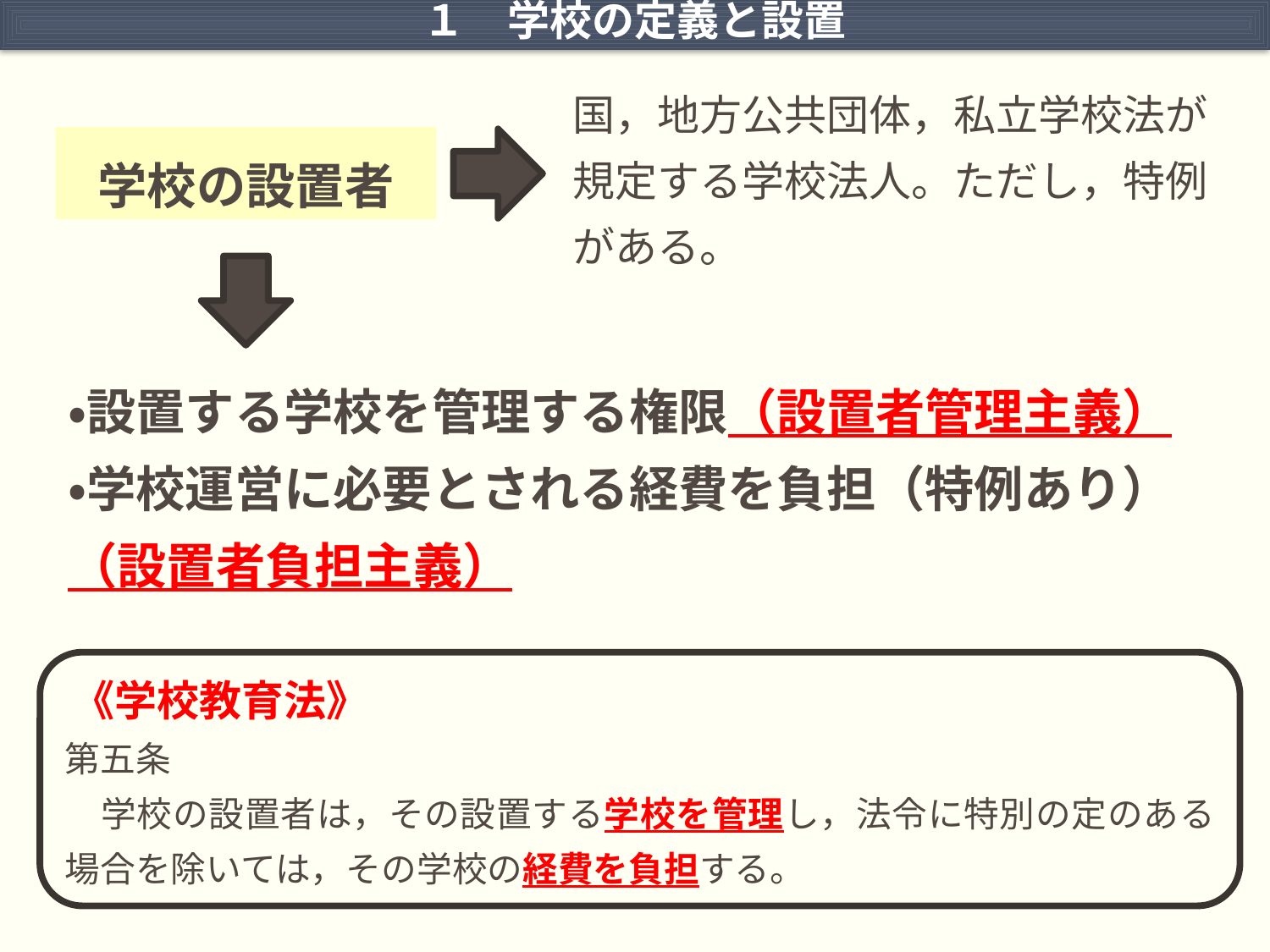

１　学校の定義と設置
国，地方公共団体，私立学校法が規定する学校法人。ただし，特例がある。
学校の設置者

・設置する学校を管理する権限（設置者管理主義）
・学校運営に必要とされる経費を負担（特例あり）（設置者負担主義）

 《学校教育法》
第五条
　学校の設置者は，その設置する学校を管理し，法令に特別の定のある場合を除いては，その学校の経費を負担する。